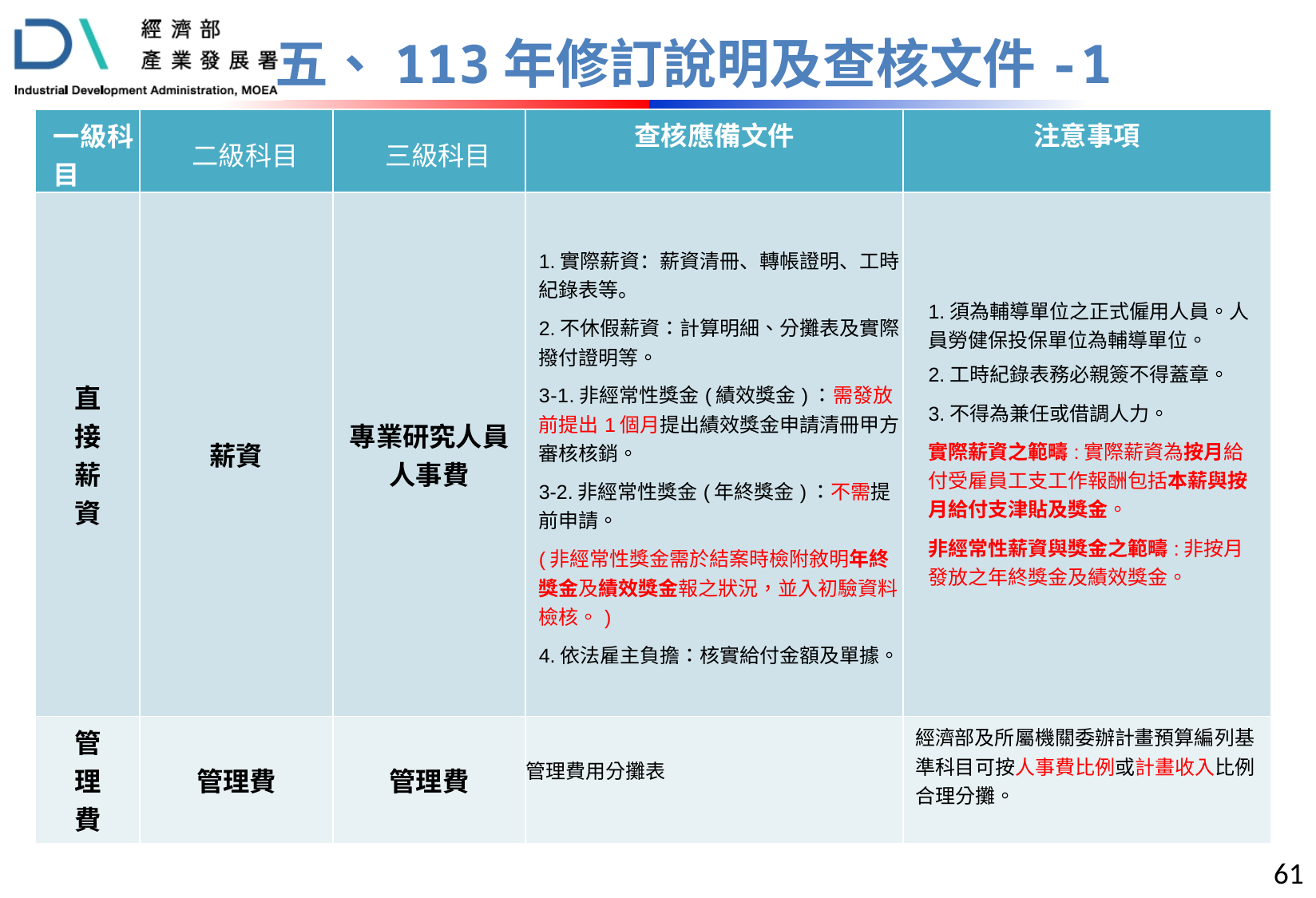

# 五、113年修訂說明及查核文件-1
| 一級科目 | 二級科目 | 三級科目 | 查核應備文件 | 注意事項 |
| --- | --- | --- | --- | --- |
| 直 接 薪 資 | 薪資 | 專業研究人員 人事費 | 1.實際薪資：薪資清冊、轉帳證明、工時紀錄表等。 2.不休假薪資：計算明細、分攤表及實際撥付證明等。 3-1.非經常性獎金(績效獎金)：需發放前提出1個月提出績效獎金申請清冊甲方審核核銷。 3-2.非經常性獎金(年終獎金)：不需提前申請。 (非經常性獎金需於結案時檢附敘明年終獎金及績效獎金報之狀況，並入初驗資料檢核。) 4.依法雇主負擔：核實給付金額及單據。 | 1.須為輔導單位之正式僱用人員。人員勞健保投保單位為輔導單位。 2.工時紀錄表務必親簽不得蓋章。 3.不得為兼任或借調人力。 實際薪資之範疇:實際薪資為按月給付受雇員工支工作報酬包括本薪與按月給付支津貼及獎金。 非經常性薪資與獎金之範疇:非按月發放之年終獎金及績效獎金。 |
| 管 理 費 | 管理費 | 管理費 | 管理費用分攤表 | 經濟部及所屬機關委辦計畫預算編列基準科目可按人事費比例或計畫收入比例合理分攤。 |